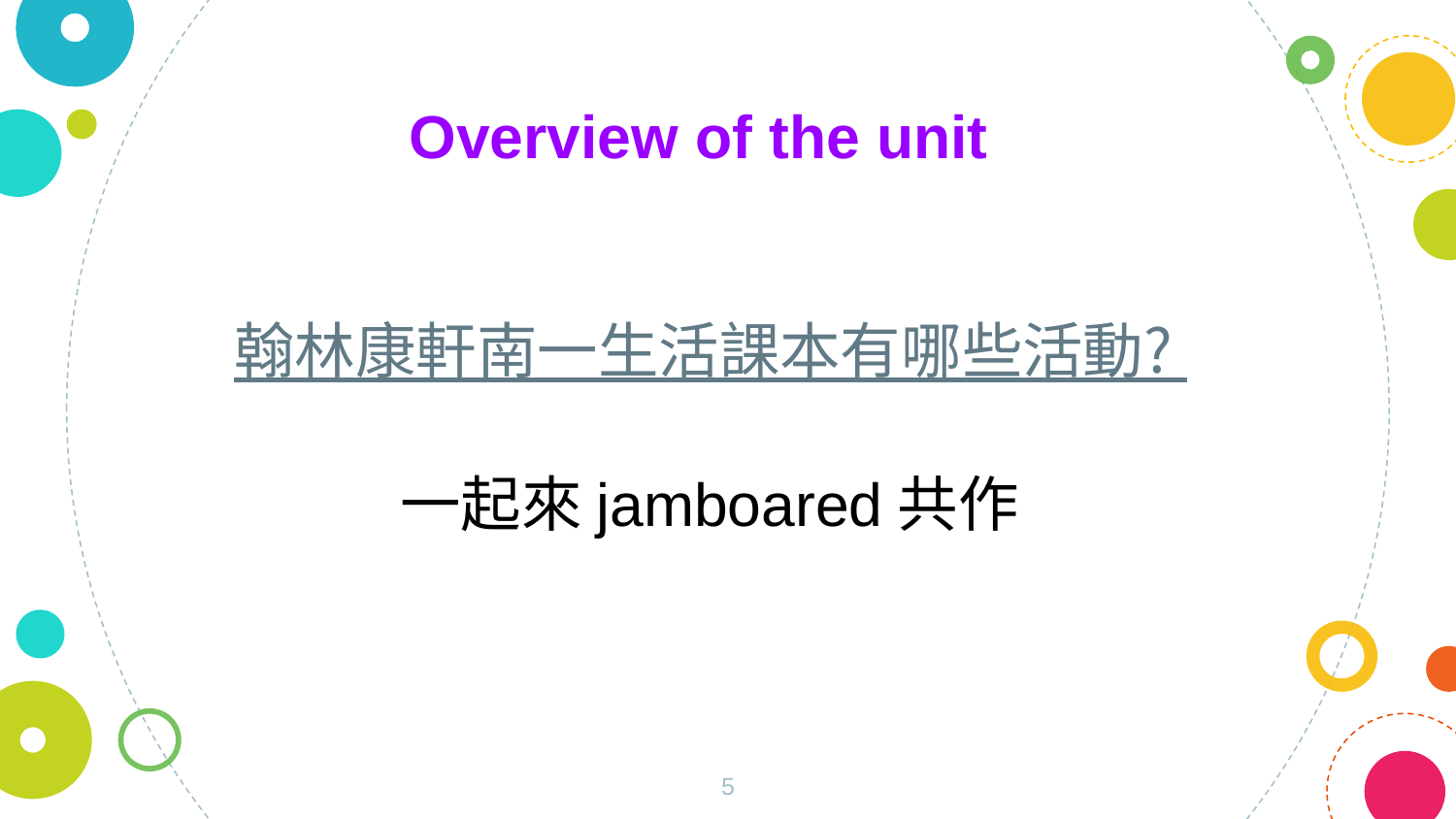

Overview of the unit
翰林康軒南一生活課本有哪些活動?
一起來jamboared共作
5